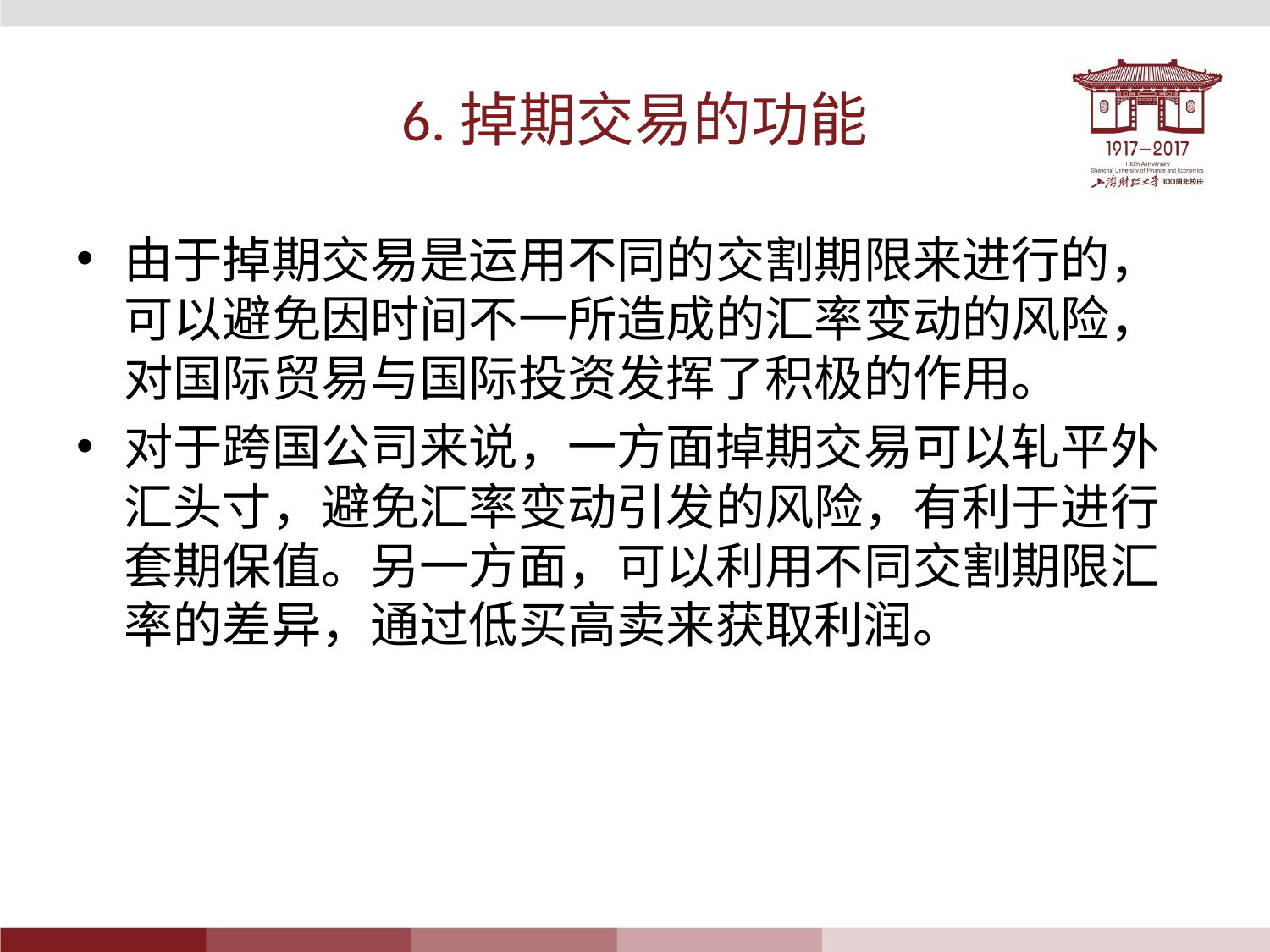

# 6.掉期交易的功能
由于掉期交易是运用不同的交割期限来进行的，可以避免因时间不一所造成的汇率变动的风险，对国际贸易与国际投资发挥了积极的作用。
对于跨国公司来说，一方面掉期交易可以轧平外汇头寸，避免汇率变动引发的风险，有利于进行套期保值。另一方面，可以利用不同交割期限汇率的差异，通过低买高卖来获取利润。